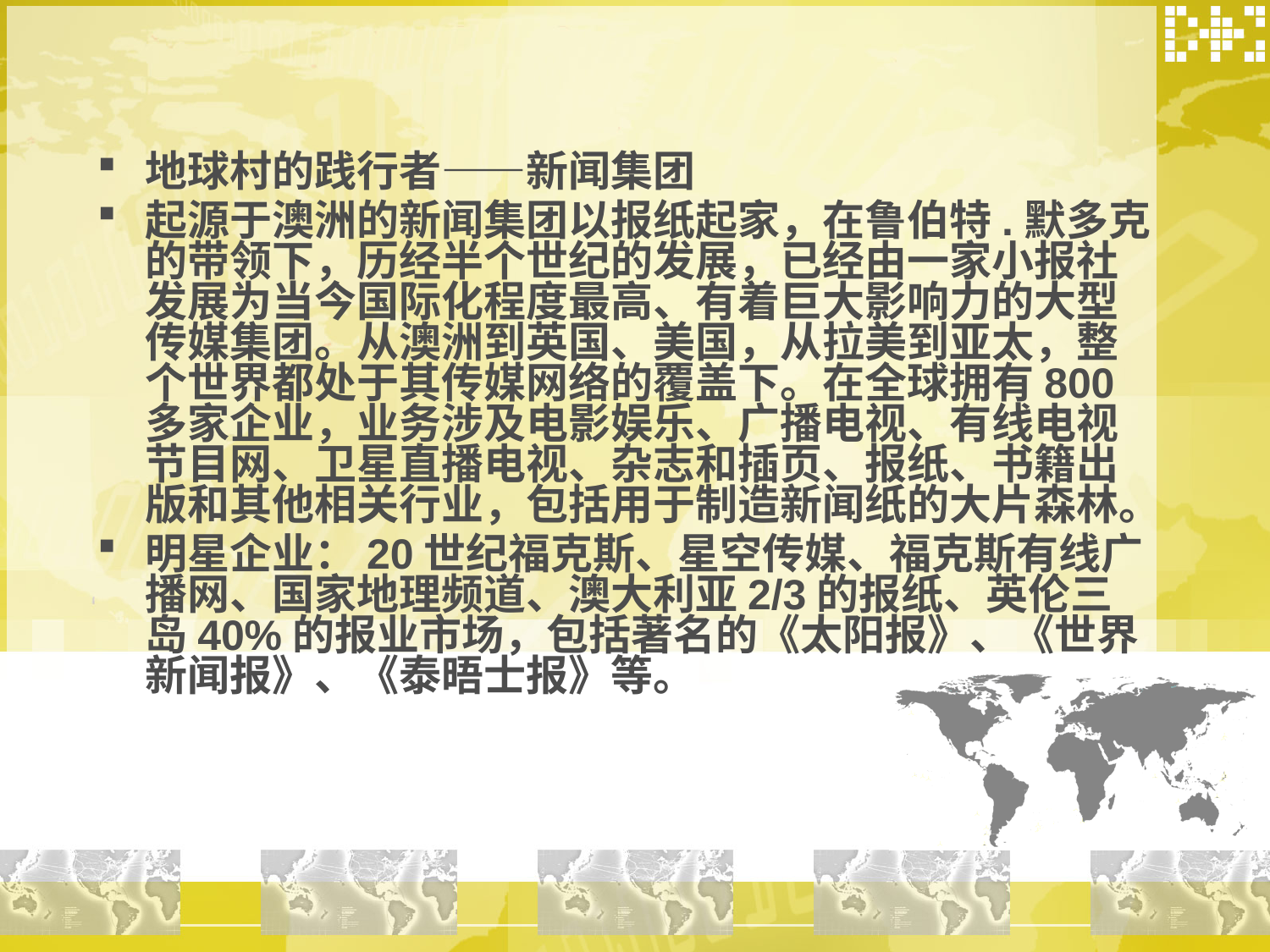

地球村的践行者——新闻集团
起源于澳洲的新闻集团以报纸起家，在鲁伯特.默多克的带领下，历经半个世纪的发展，已经由一家小报社发展为当今国际化程度最高、有着巨大影响力的大型传媒集团。从澳洲到英国、美国，从拉美到亚太，整个世界都处于其传媒网络的覆盖下。在全球拥有800多家企业，业务涉及电影娱乐、广播电视、有线电视节目网、卫星直播电视、杂志和插页、报纸、书籍出版和其他相关行业，包括用于制造新闻纸的大片森林。
明星企业：20世纪福克斯、星空传媒、福克斯有线广播网、国家地理频道、澳大利亚2/3的报纸、英伦三岛40%的报业市场，包括著名的《太阳报》、《世界新闻报》、《泰晤士报》等。